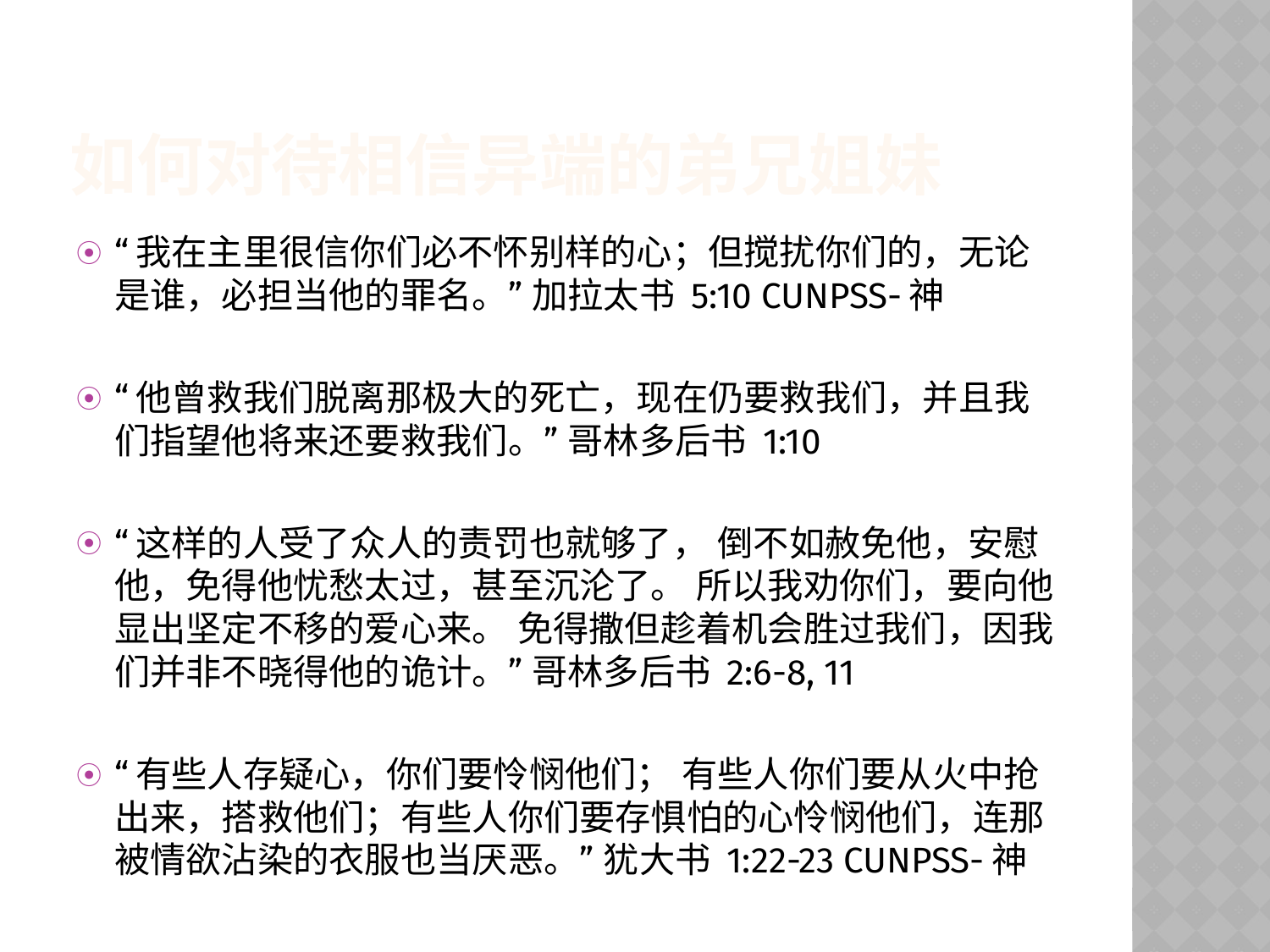

# 如何对待相信异端的弟兄姐妹
“我在主里很信你们必不怀别样的心；但搅扰你们的，无论是谁，必担当他的罪名。” 加拉太书 5:10 CUNPSS-神

“他曾救我们脱离那极大的死亡，现在仍要救我们，并且我们指望他将来还要救我们。” 哥林多后书 1:10

“这样的人受了众人的责罚也就够了， 倒不如赦免他，安慰他，免得他忧愁太过，甚至沉沦了。 所以我劝你们，要向他显出坚定不移的爱心来。 免得撒但趁着机会胜过我们，因我们并非不晓得他的诡计。” 哥林多后书 2:6-8, 11

“有些人存疑心，你们要怜悯他们； 有些人你们要从火中抢出来，搭救他们；有些人你们要存惧怕的心怜悯他们，连那被情欲沾染的衣服也当厌恶。” 犹大书 1:22-23 CUNPSS-神